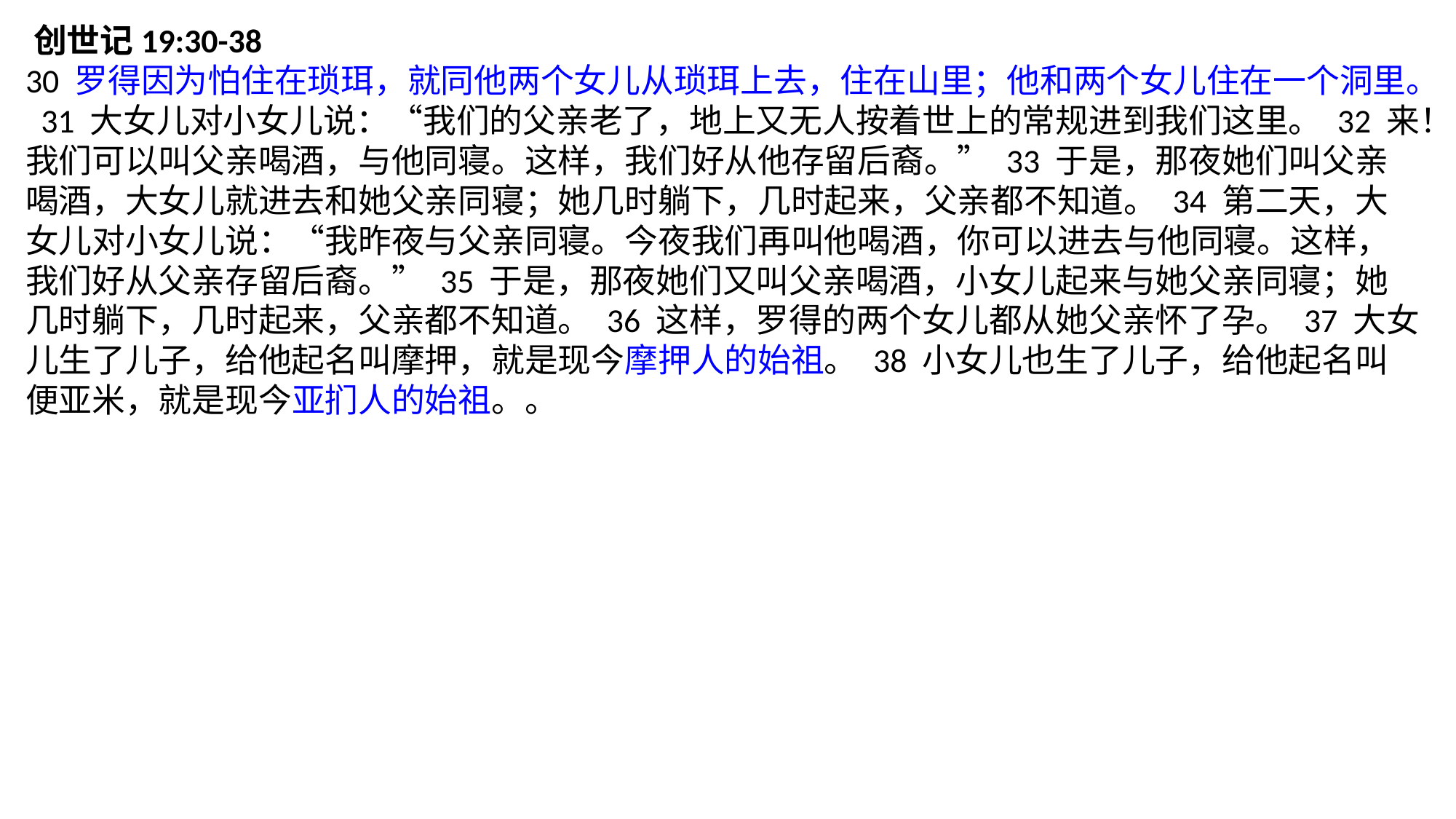

‪‪创世记‬19:30-38
30 罗得因为怕住在琐珥，就同他两个女儿从琐珥上去，住在山里；他和两个女儿住在一个洞里。 31 大女儿对小女儿说：“我们的父亲老了，地上又无人按着世上的常规进到我们这里。 32 来！我们可以叫父亲喝酒，与他同寝。这样，我们好从他存留后裔。” 33 于是，那夜她们叫父亲喝酒，大女儿就进去和她父亲同寝；她几时躺下，几时起来，父亲都不知道。 34 第二天，大女儿对小女儿说：“我昨夜与父亲同寝。今夜我们再叫他喝酒，你可以进去与他同寝。这样，我们好从父亲存留后裔。” 35 于是，那夜她们又叫父亲喝酒，小女儿起来与她父亲同寝；她几时躺下，几时起来，父亲都不知道。 36 这样，罗得的两个女儿都从她父亲怀了孕。 37 大女儿生了儿子，给他起名叫摩押，就是现今摩押人的始祖。 38 小女儿也生了儿子，给他起名叫便亚米，就是现今亚扪人的始祖。。